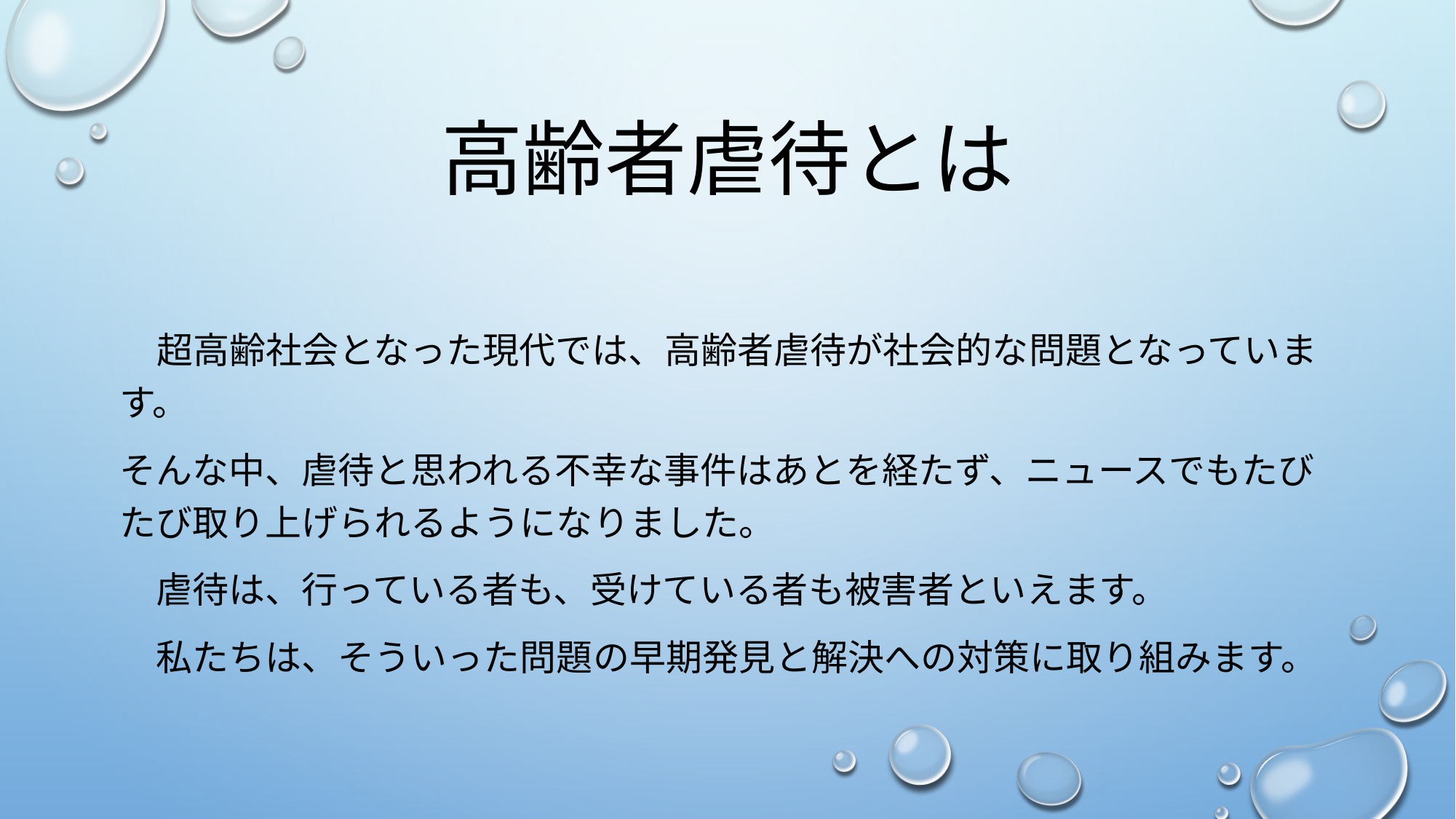

# 高齢者虐待とは
　超高齢社会となった現代では、高齢者虐待が社会的な問題となっています。
そんな中、虐待と思われる不幸な事件はあとを経たず、ニュースでもたびたび取り上げられるようになりました。
　虐待は、行っている者も、受けている者も被害者といえます。
　私たちは、そういった問題の早期発見と解決への対策に取り組みます。